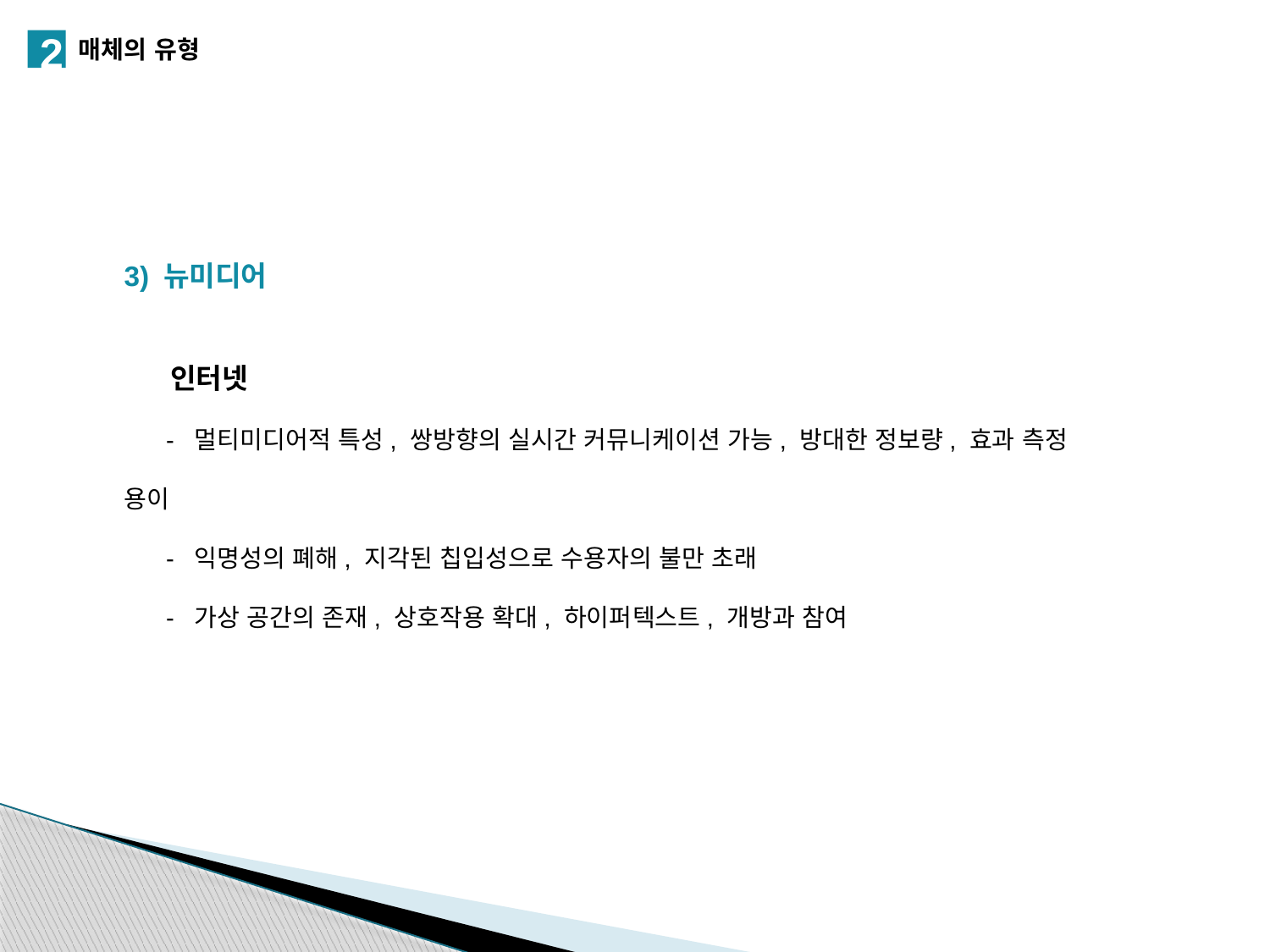

2
매체의 유형

3) 뉴미디어

     인터넷
      -  멀티미디어적 특성, 쌍방향의 실시간 커뮤니케이션 가능, 방대한 정보량, 효과 측정 용이
      -  익명성의 폐해, 지각된 칩입성으로 수용자의 불만 초래
      -  가상 공간의 존재, 상호작용 확대, 하이퍼텍스트, 개방과 참여